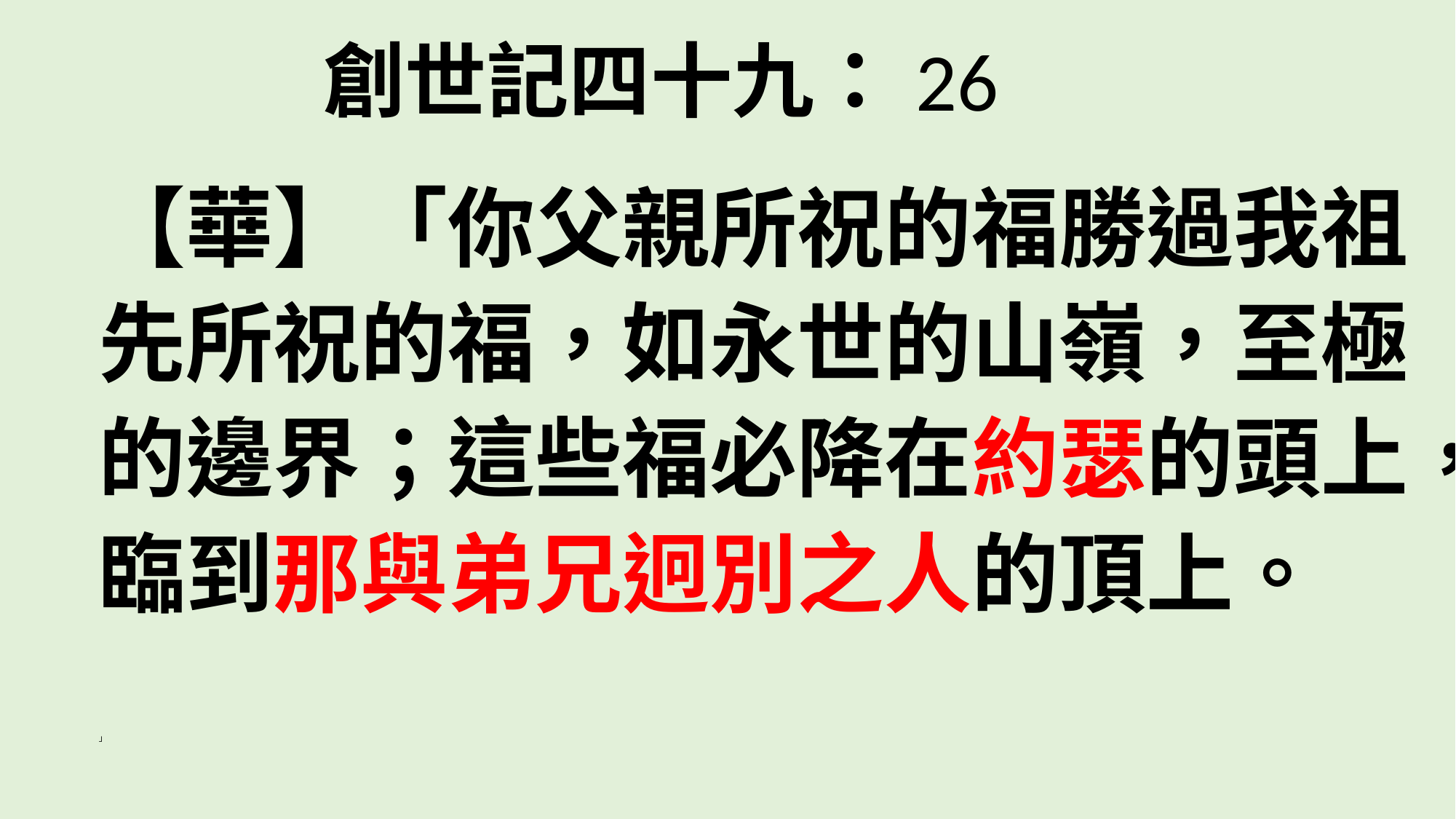

# 創世記四十九：26
【華】「你父親所祝的福勝過我祖先所祝的福，如永世的山嶺，至極的邊界；這些福必降在約瑟的頭上，臨到那與弟兄迥別之人的頂上。
」